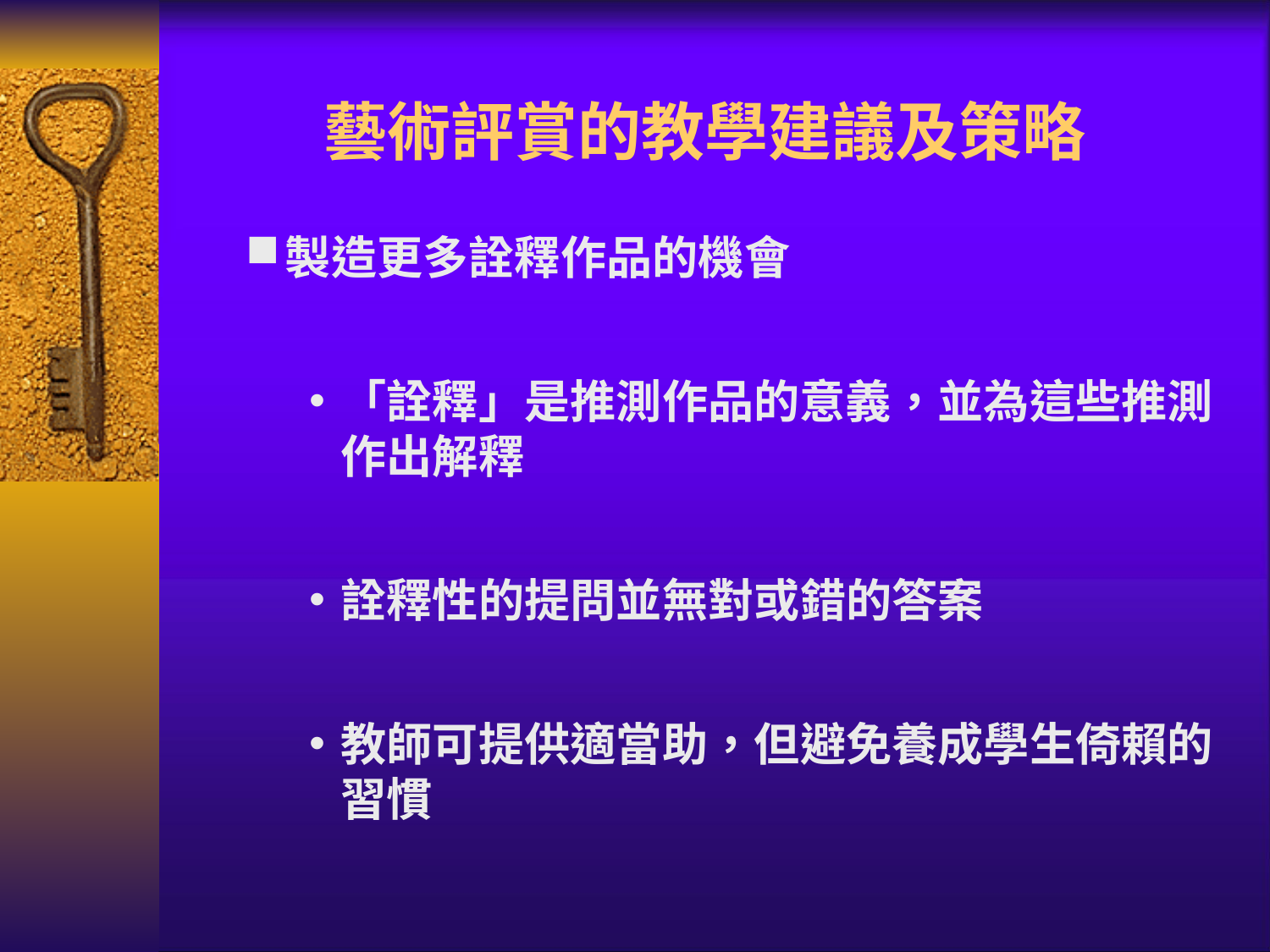

藝術評賞的教學建議及策略
製造更多詮釋作品的機會

「詮釋」是推測作品的意義，並為這些推測作出解釋

詮釋性的提問並無對或錯的答案

教師可提供適當助，但避免養成學生倚賴的習慣